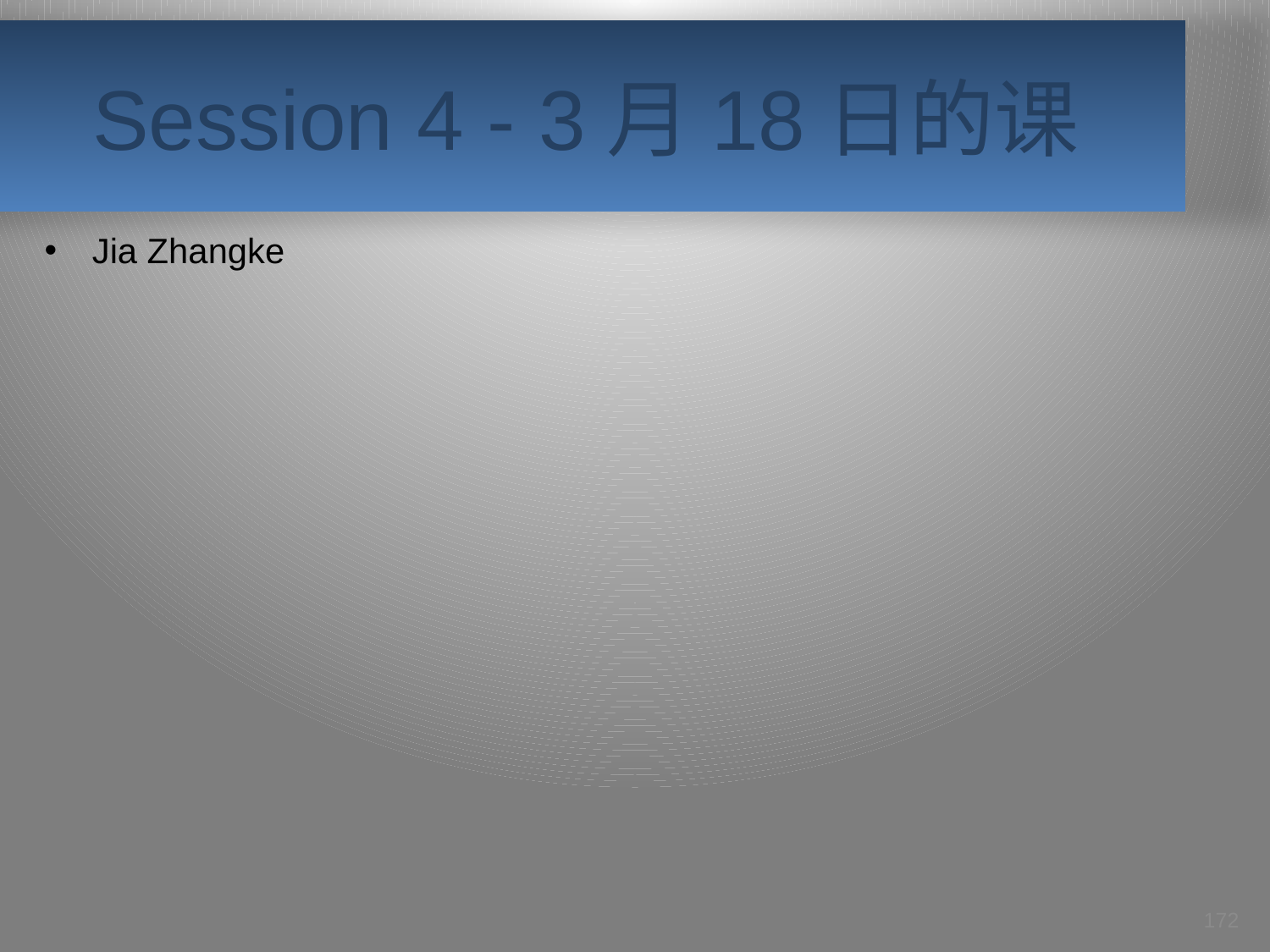

# Session 4 - 3月18日的课
Jia Zhangke

172